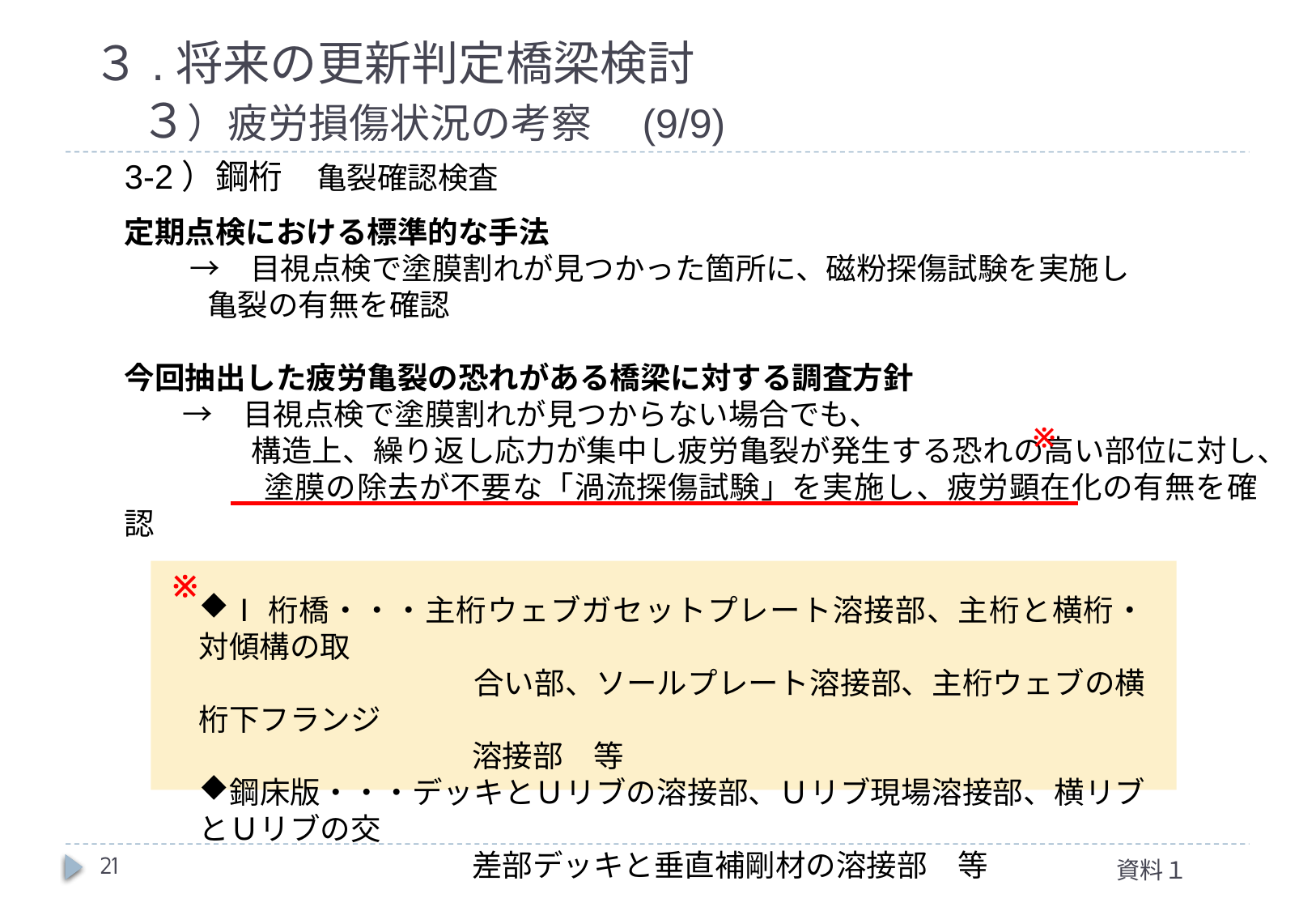

３.将来の更新判定橋梁検討
　３）疲労損傷状況の考察　(9/9)
3-2）鋼桁　亀裂確認検査
定期点検における標準的な手法
    　→　目視点検で塗膜割れが見つかった箇所に、磁粉探傷試験を実施し
           亀裂の有無を確認

今回抽出した疲労亀裂の恐れがある橋梁に対する調査方針
　    →　目視点検で塗膜割れが見つからない場合でも、
　     　　構造上、繰り返し応力が集中し疲労亀裂が発生する恐れの高い部位に対し、
     　　　塗膜の除去が不要な「渦流探傷試験」を実施し、疲労顕在化の有無を確認
※
※

Ⅰ桁橋・・・主桁ウェブガセットプレート溶接部、主桁と横桁・対傾構の取
　　　　　　　　　合い部、ソールプレート溶接部、主桁ウェブの横桁下フランジ
　　　　　　　　　溶接部　等
鋼床版・・・デッキとＵリブの溶接部、Ｕリブ現場溶接部、横リブとＵリブの交
　　　　　　　　　差部デッキと垂直補剛材の溶接部　等
21
資料１